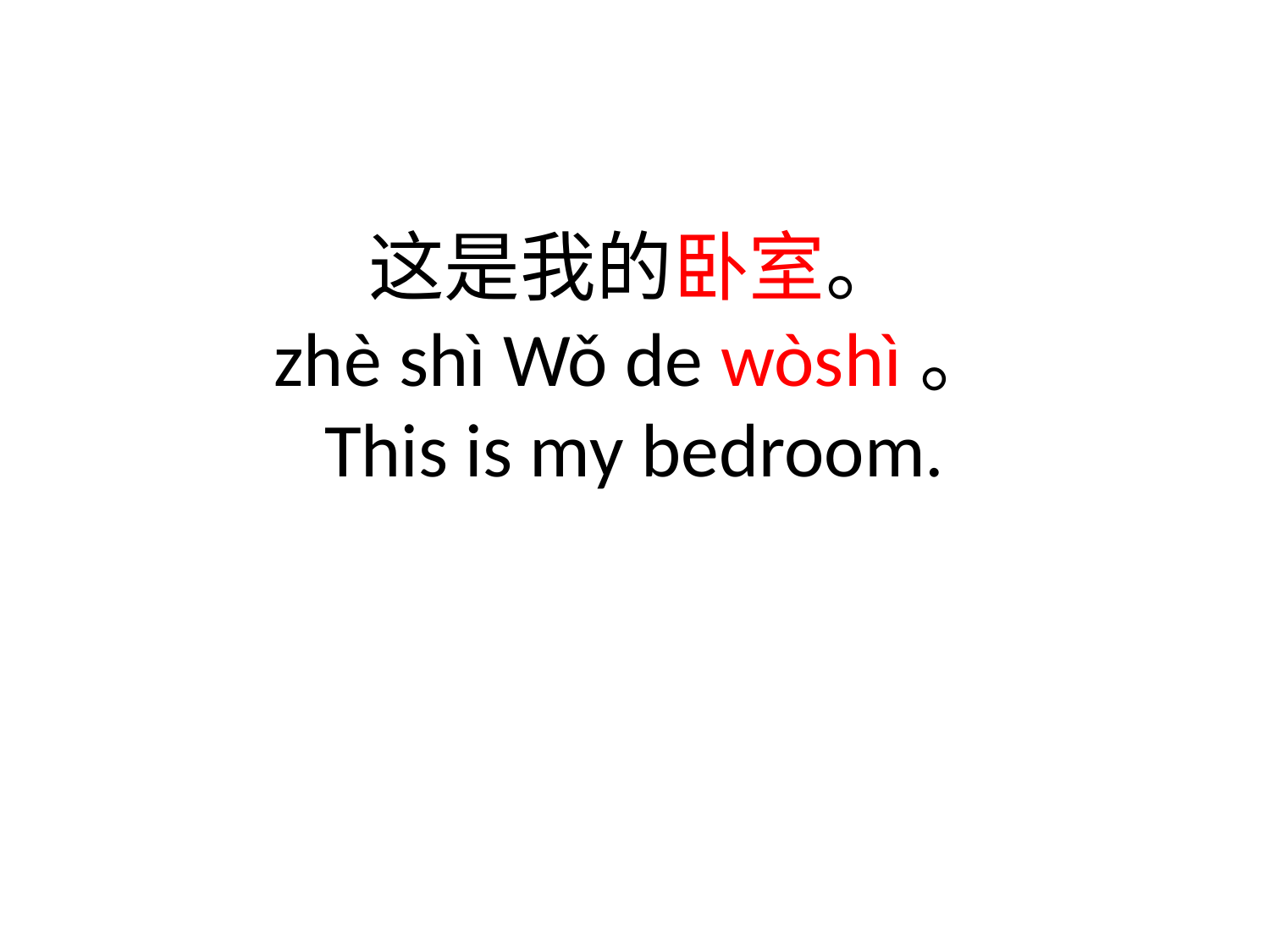

# 这是我的卧室。 zhè shì Wǒ de wòshì。 This is my bedroom.